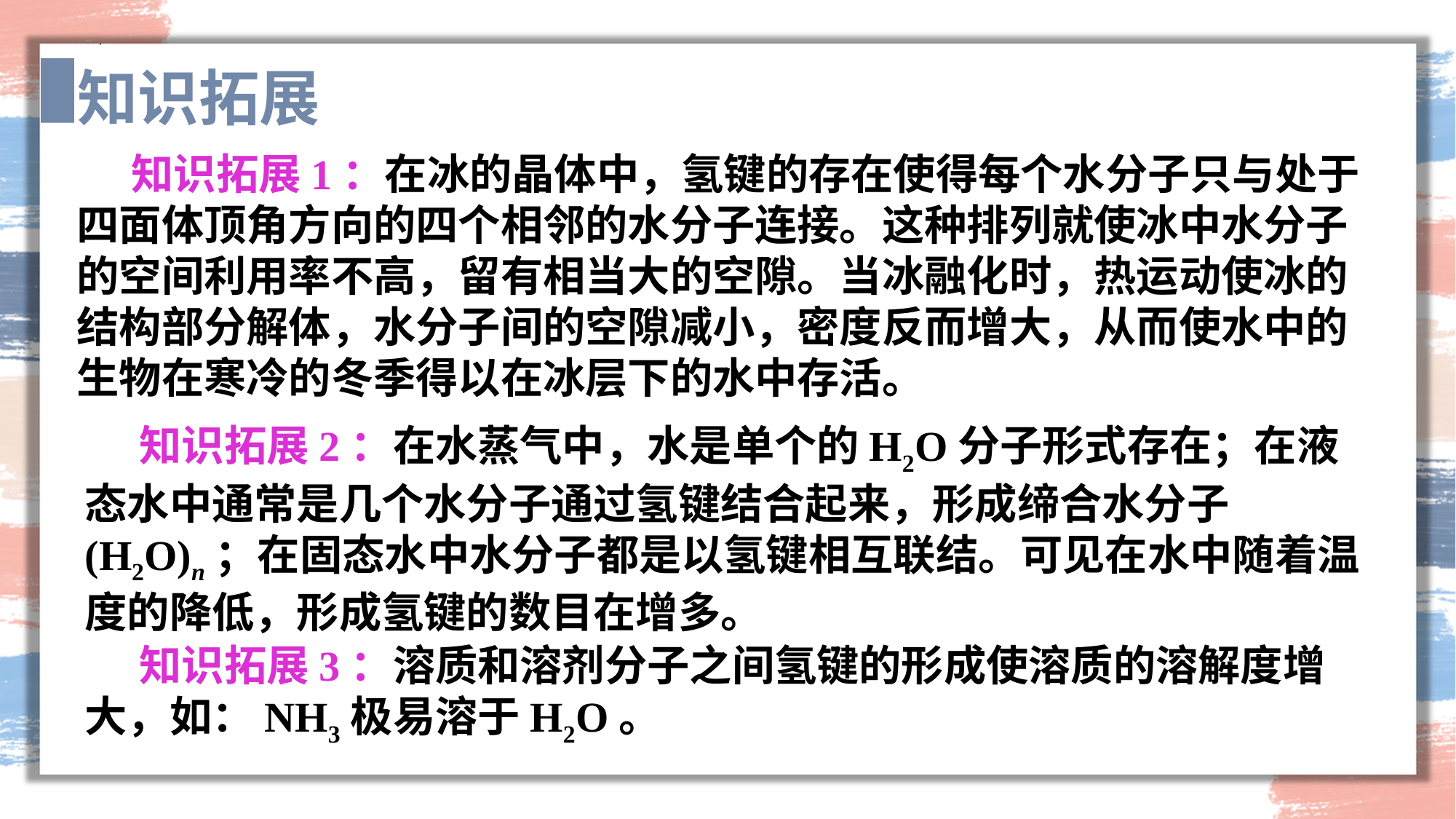

知识拓展

知识拓展1：在冰的晶体中，氢键的存在使得每个水分子只与处于四面体顶角方向的四个相邻的水分子连接。这种排列就使冰中水分子的空间利用率不高，留有相当大的空隙。当冰融化时，热运动使冰的结构部分解体，水分子间的空隙减小，密度反而增大，从而使水中的生物在寒冷的冬季得以在冰层下的水中存活。
知识拓展2：在水蒸气中，水是单个的H2O分子形式存在；在液态水中通常是几个水分子通过氢键结合起来，形成缔合水分子(H2O)n；在固态水中水分子都是以氢键相互联结。可见在水中随着温度的降低，形成氢键的数目在增多。
知识拓展3：溶质和溶剂分子之间氢键的形成使溶质的溶解度增大，如：NH3极易溶于H2O。